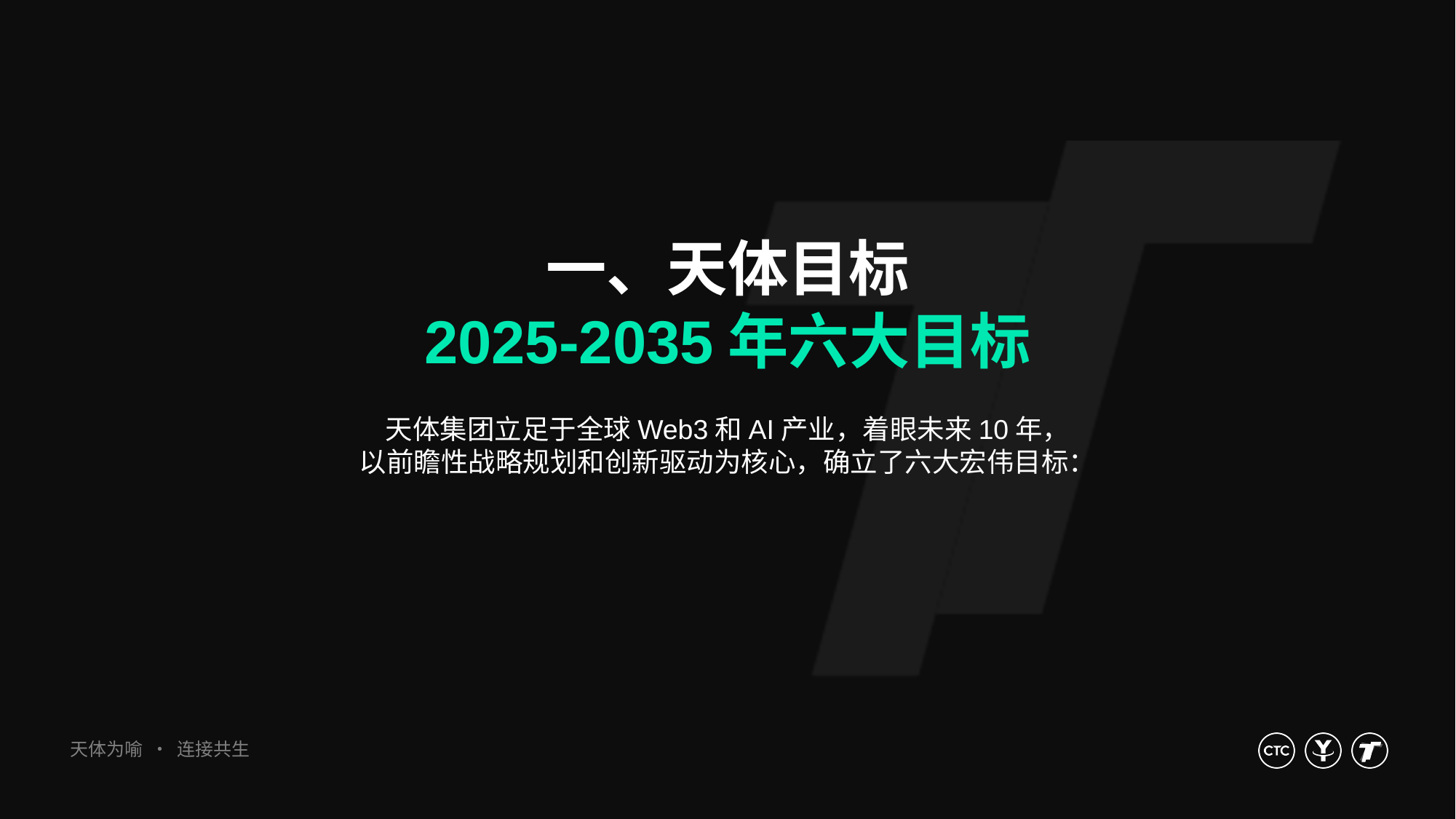

一、天体目标
2025-2035年六大目标
天体集团立足于全球Web3和AI产业，着眼未来10年，
以前瞻性战略规划和创新驱动为核心，确立了六大宏伟目标：